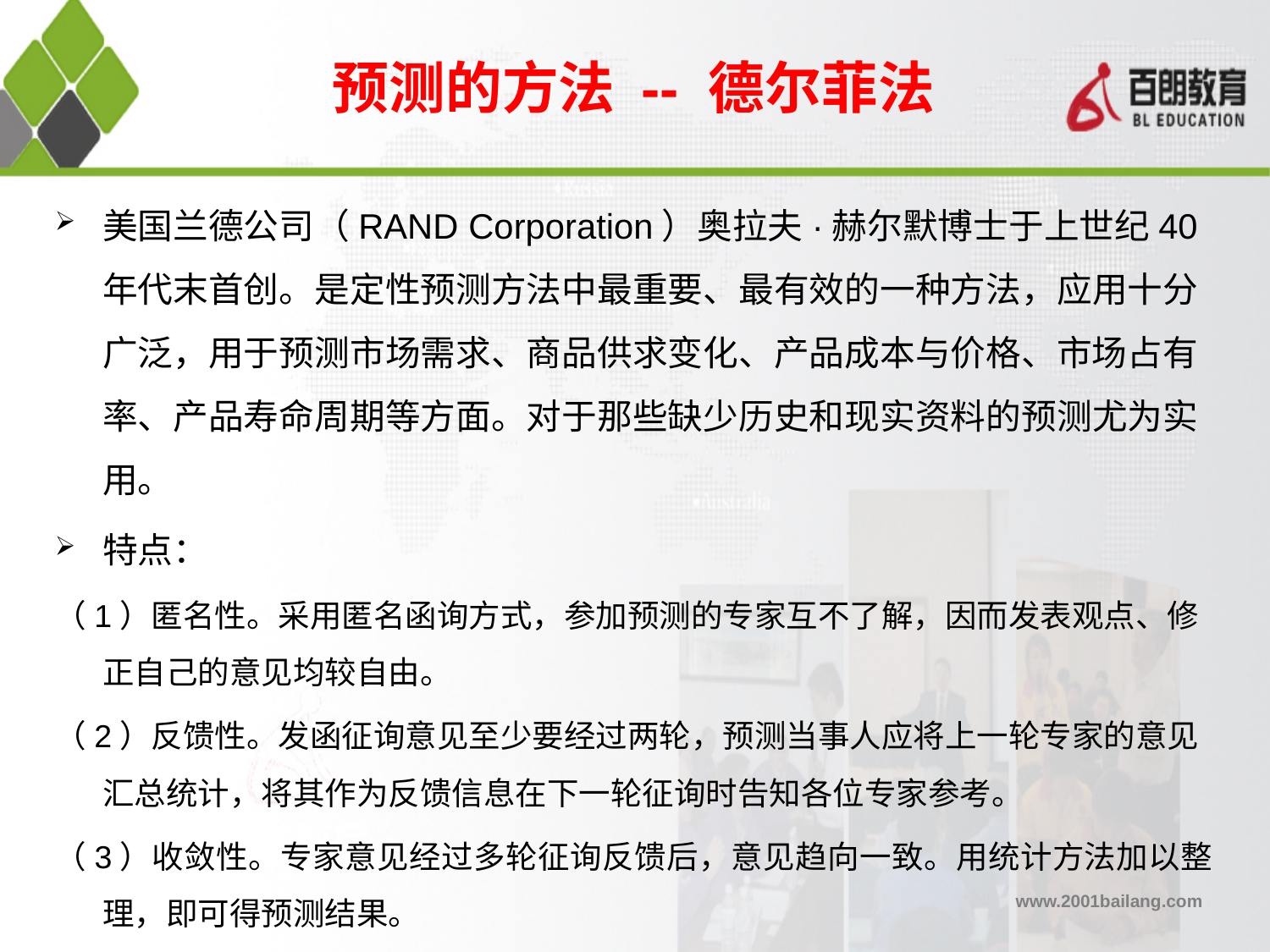

# 预测的方法 -- 德尔菲法
美国兰德公司（RAND Corporation）奥拉夫·赫尔默博士于上世纪40年代末首创。是定性预测方法中最重要、最有效的一种方法，应用十分广泛，用于预测市场需求、商品供求变化、产品成本与价格、市场占有率、产品寿命周期等方面。对于那些缺少历史和现实资料的预测尤为实用。
特点：
（1）匿名性。采用匿名函询方式，参加预测的专家互不了解，因而发表观点、修正自己的意见均较自由。
（2）反馈性。发函征询意见至少要经过两轮，预测当事人应将上一轮专家的意见汇总统计，将其作为反馈信息在下一轮征询时告知各位专家参考。
（3）收敛性。专家意见经过多轮征询反馈后，意见趋向一致。用统计方法加以整理，即可得预测结果。